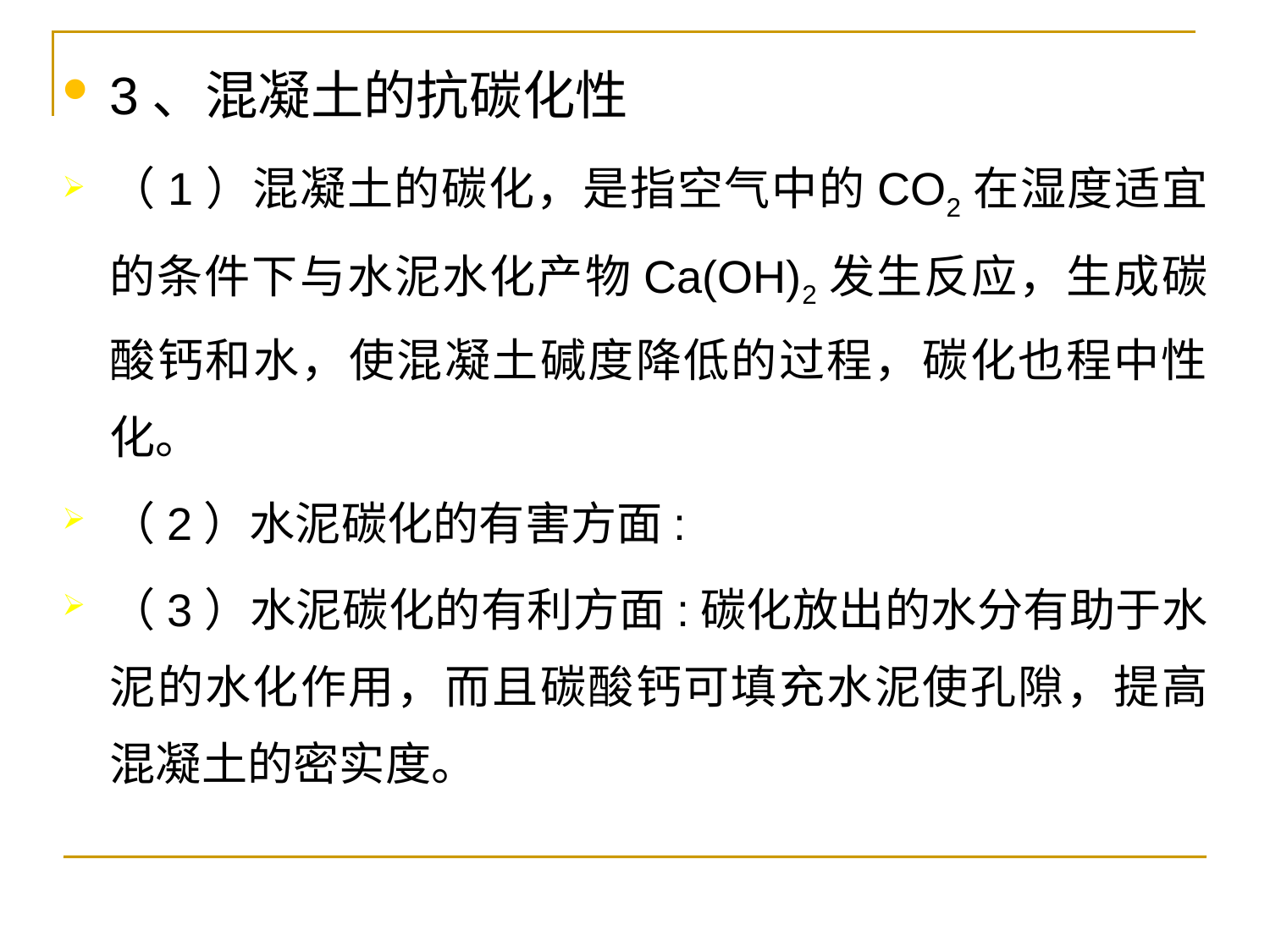

# 3、混凝土的抗碳化性
（1）混凝土的碳化，是指空气中的CO2在湿度适宜的条件下与水泥水化产物Ca(OH)2发生反应，生成碳酸钙和水，使混凝土碱度降低的过程，碳化也程中性化。
（2）水泥碳化的有害方面:
（3）水泥碳化的有利方面:碳化放出的水分有助于水泥的水化作用，而且碳酸钙可填充水泥使孔隙，提高混凝土的密实度。